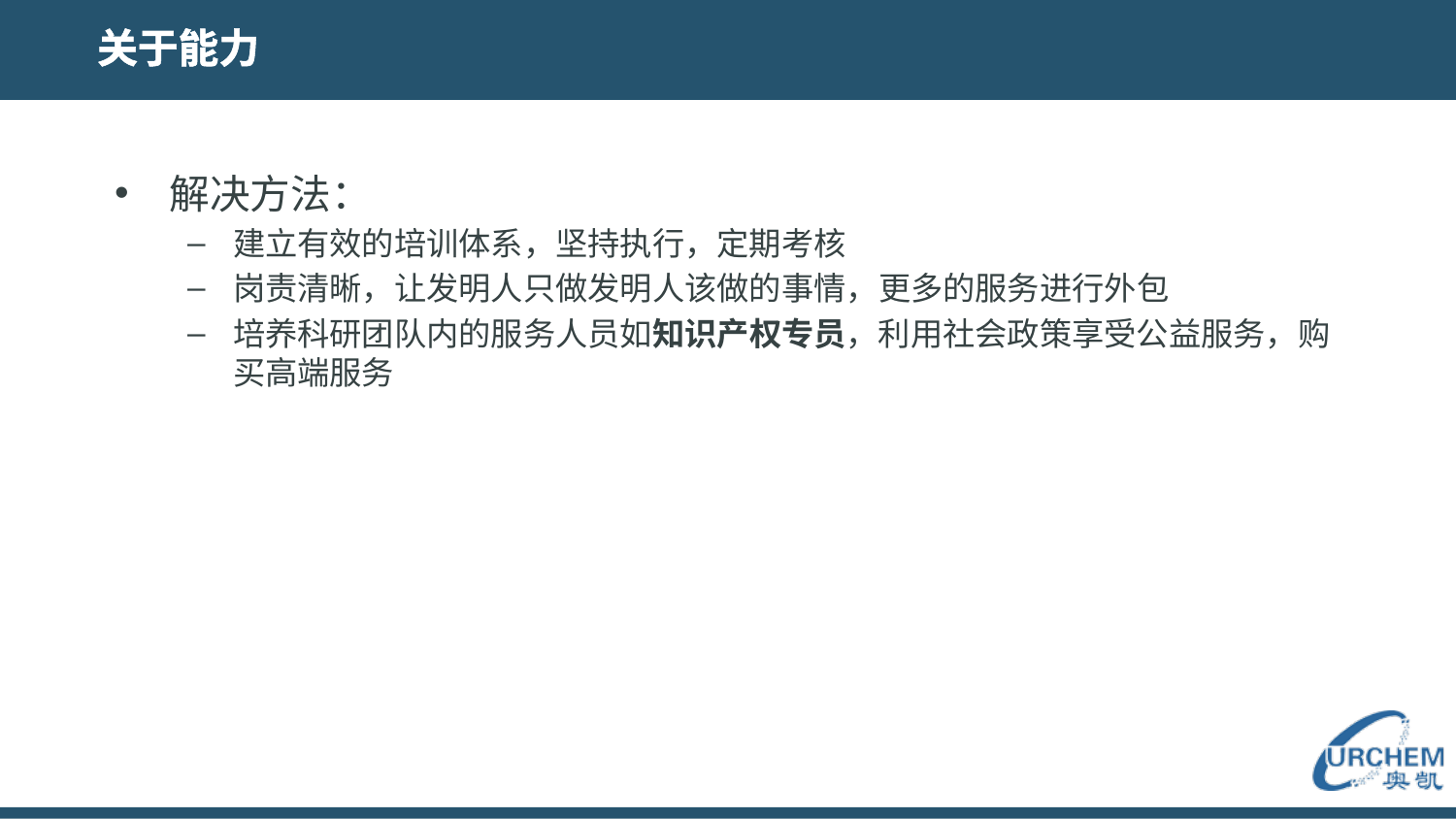

# 关于能力
解决方法：
建立有效的培训体系，坚持执行，定期考核
岗责清晰，让发明人只做发明人该做的事情，更多的服务进行外包
培养科研团队内的服务人员如知识产权专员，利用社会政策享受公益服务，购买高端服务